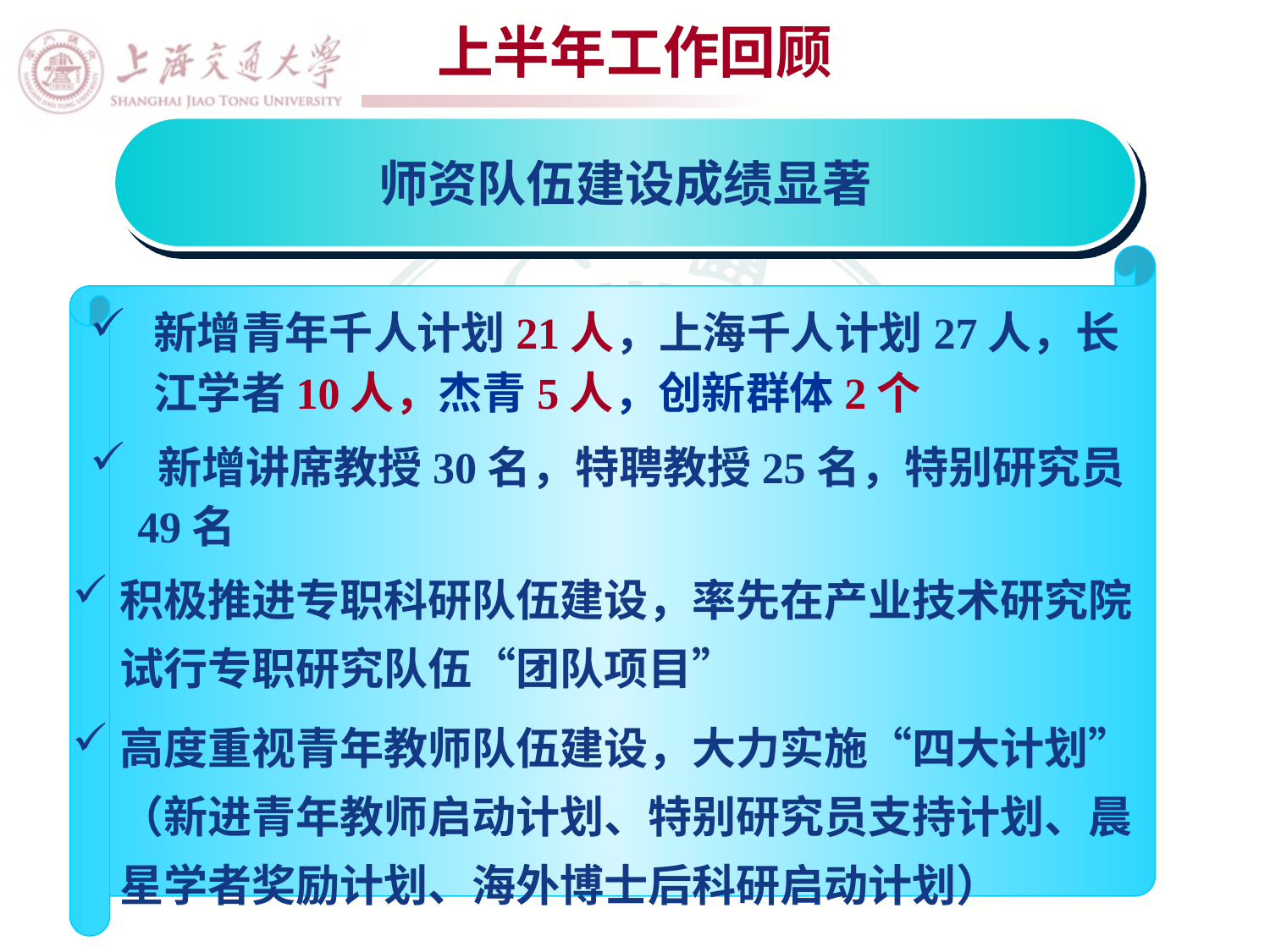

上半年工作回顾
师资队伍建设成绩显著

新增青年千人计划21人，上海千人计划27人，长江学者10人，杰青5人，创新群体2个
 新增讲席教授30名，特聘教授25名，特别研究员49名
积极推进专职科研队伍建设，率先在产业技术研究院试行专职研究队伍“团队项目”
高度重视青年教师队伍建设，大力实施“四大计划”（新进青年教师启动计划、特别研究员支持计划、晨星学者奖励计划、海外博士后科研启动计划）